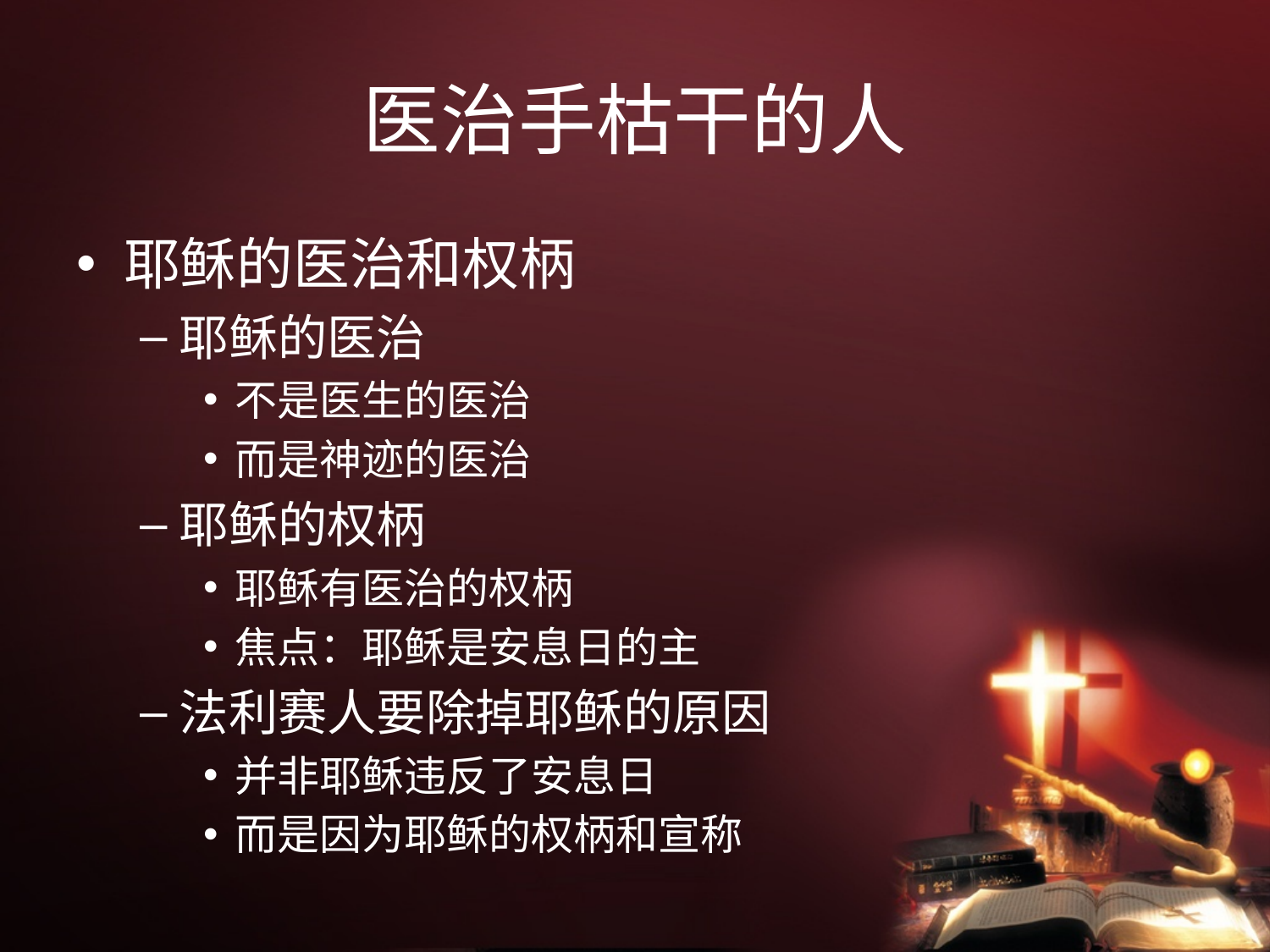

# 医治手枯干的人
耶稣的医治和权柄
耶稣的医治
不是医生的医治
而是神迹的医治
耶稣的权柄
耶稣有医治的权柄
焦点：耶稣是安息日的主
法利赛人要除掉耶稣的原因
并非耶稣违反了安息日
而是因为耶稣的权柄和宣称